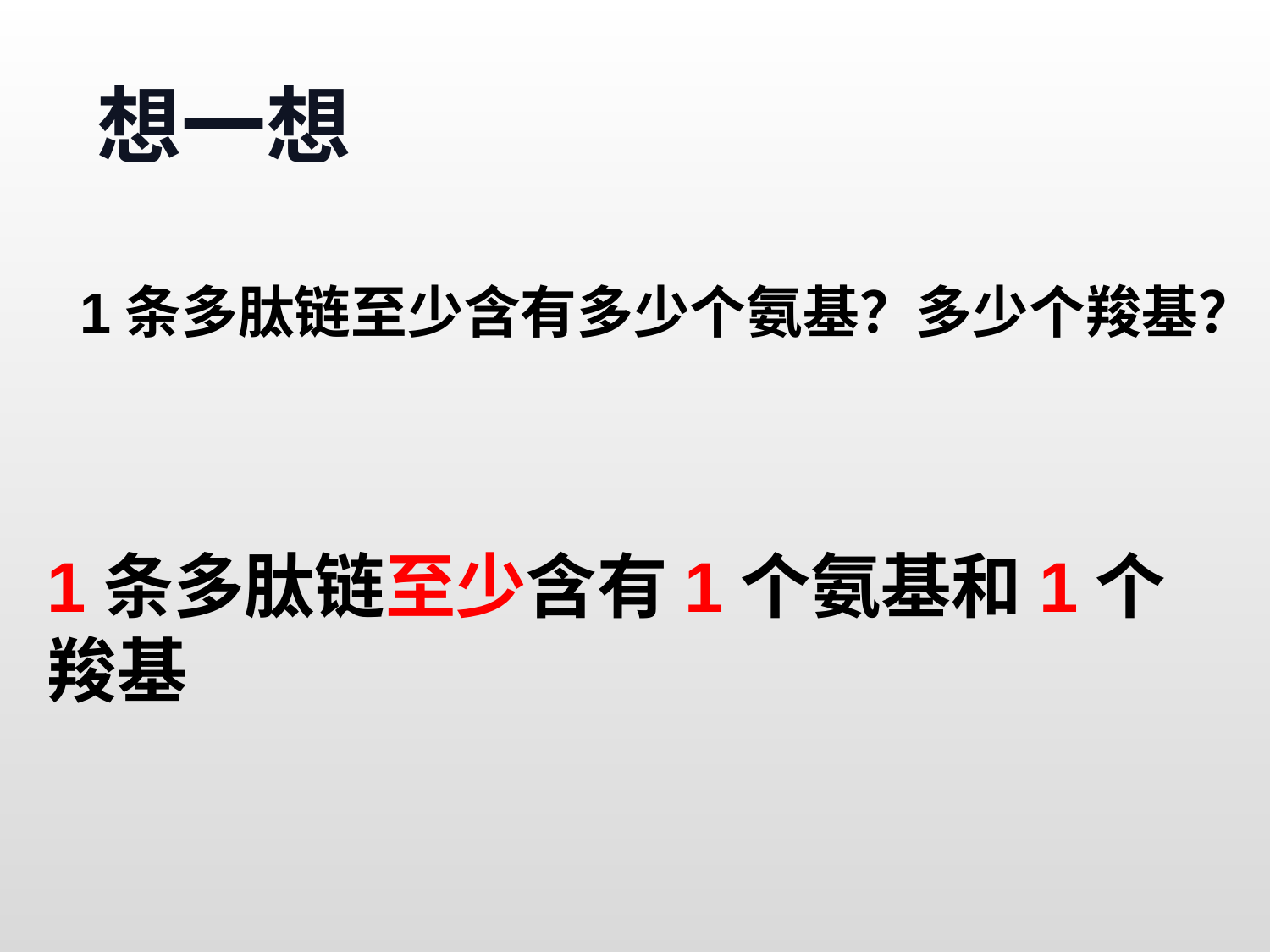

想一想
1条多肽链至少含有多少个氨基？多少个羧基？
1条多肽链至少含有1个氨基和1个羧基